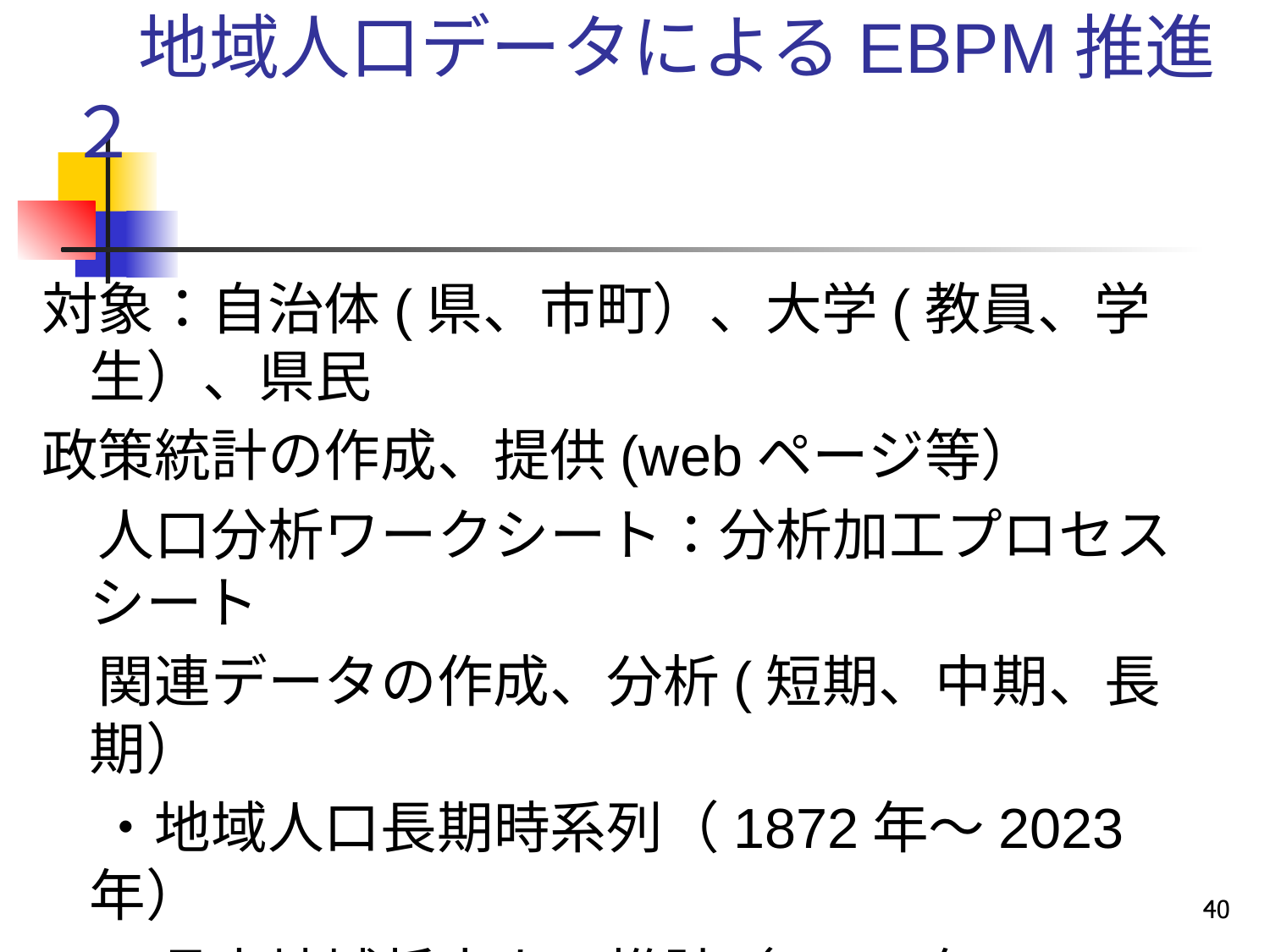

# 地域人口データによるEBPM推進２
対象：自治体(県、市町）、大学(教員、学生）、県民
政策統計の作成、提供(webページ等）
　人口分析ワークシート：分析加工プロセスシート
　関連データの作成、分析(短期、中期、長期）
　・地域人口長期時系列（1872年～2023年）
　・県内地域将来人口推計（2020年～2060年）
　・交流人口・関係人口の推計(2015年～2023年）
　・人口移動分析(OD表)(2014年～2022年）

40